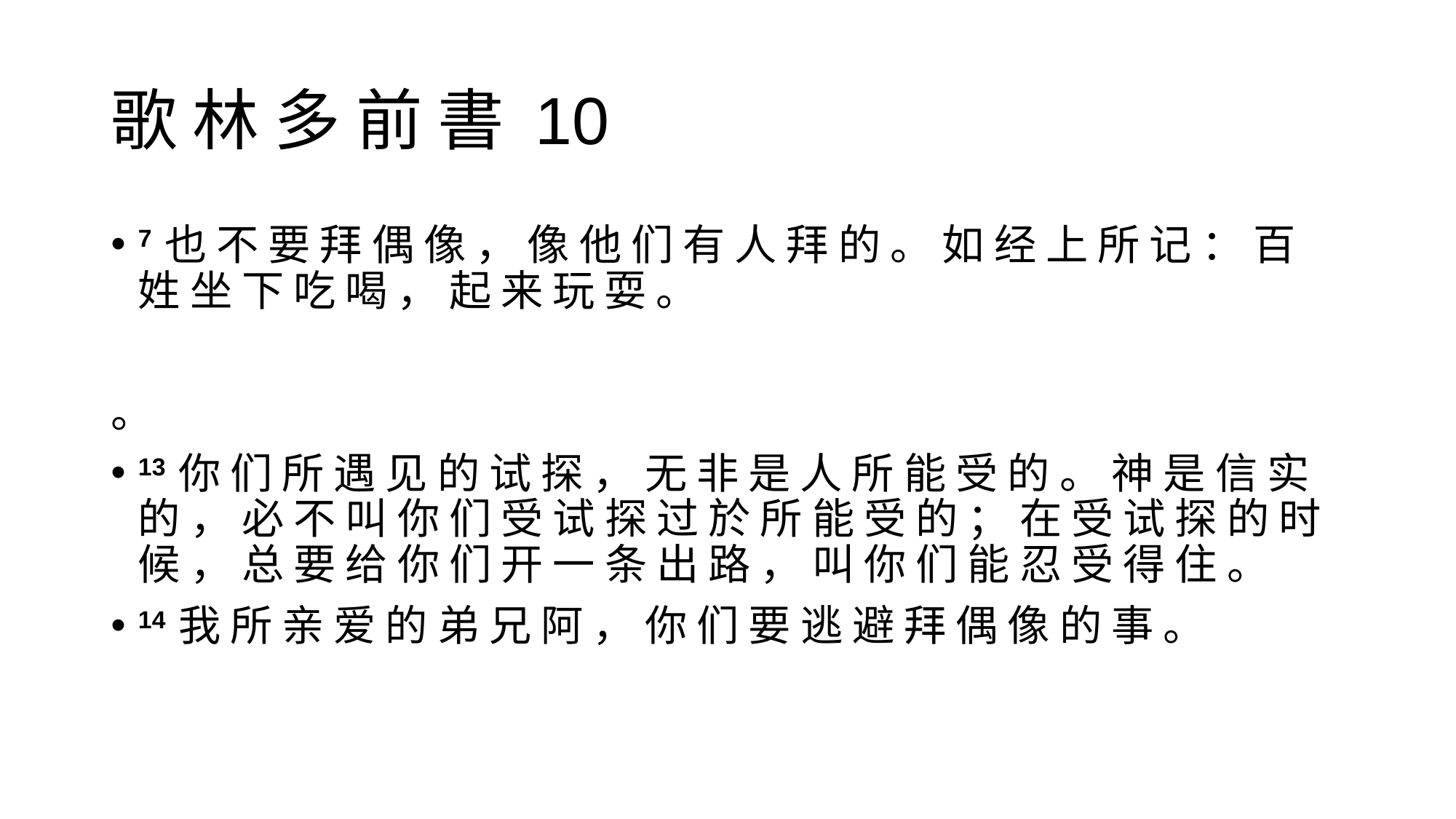

# 歌 林 多 前 書 10
7 也 不 要 拜 偶 像 ， 像 他 们 有 人 拜 的 。 如 经 上 所 记 ： 百 姓 坐 下 吃 喝 ， 起 来 玩 耍 。

。
13 你 们 所 遇 见 的 试 探 ， 无 非 是 人 所 能 受 的 。 神 是 信 实 的 ， 必 不 叫 你 们 受 试 探 过 於 所 能 受 的 ； 在 受 试 探 的 时 候 ， 总 要 给 你 们 开 一 条 出 路 ， 叫 你 们 能 忍 受 得 住 。
14 我 所 亲 爱 的 弟 兄 阿 ， 你 们 要 逃 避 拜 偶 像 的 事 。